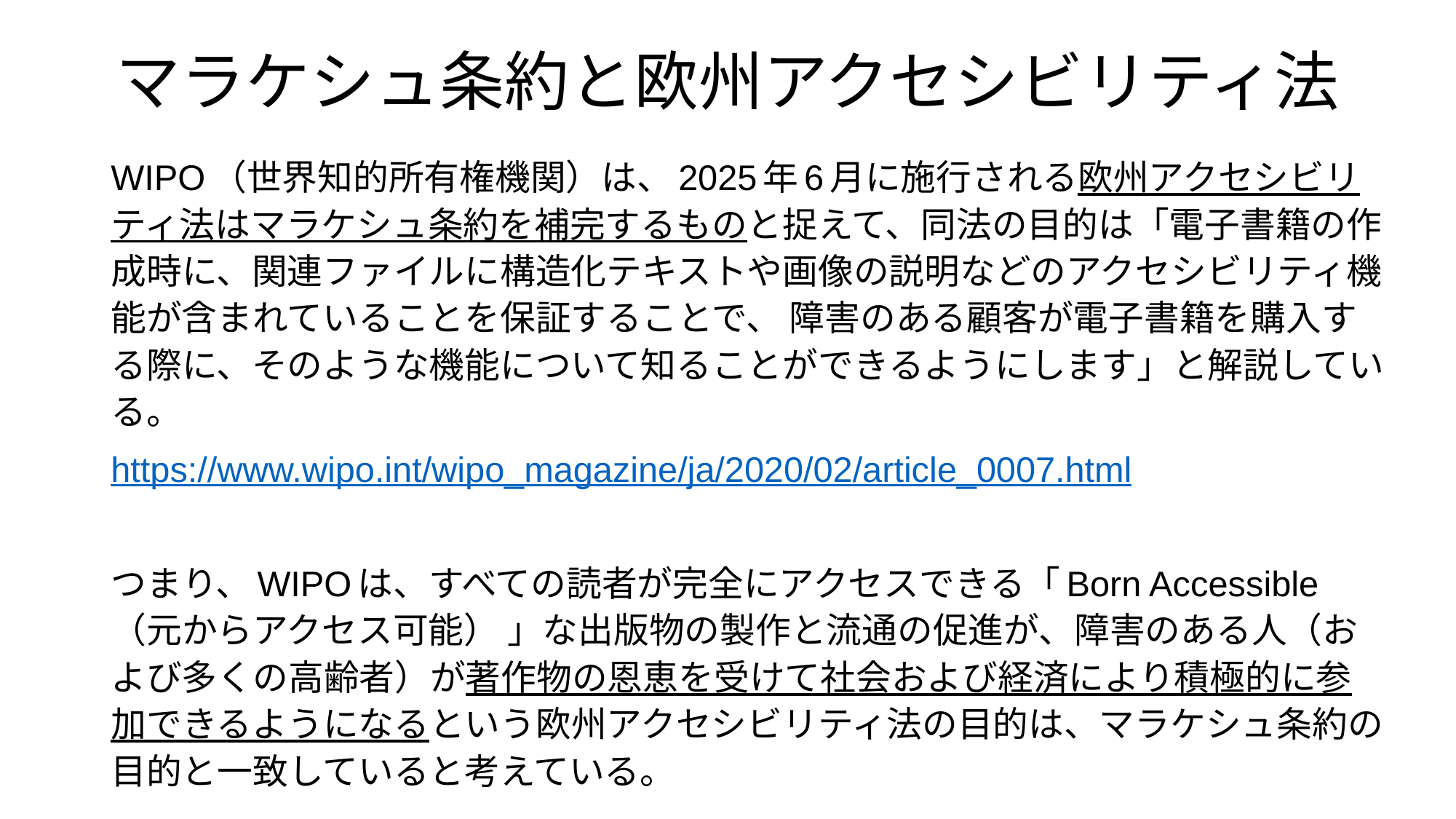

# マラケシュ条約と欧州アクセシビリティ法
WIPO（世界知的所有権機関）は、2025年6月に施行される欧州アクセシビリティ法はマラケシュ条約を補完するものと捉えて、同法の目的は「電子書籍の作成時に、関連ファイルに構造化テキストや画像の説明などのアクセシビリティ機能が含まれていることを保証することで、 障害のある顧客が電子書籍を購入する際に、そのような機能について知ることができるようにします」と解説している。
https://www.wipo.int/wipo_magazine/ja/2020/02/article_0007.html

つまり、WIPOは、すべての読者が完全にアクセスできる「Born Accessible （元からアクセス可能） 」な出版物の製作と流通の促進が、障害のある人（および多くの高齢者）が著作物の恩恵を受けて社会および経済により積極的に参加できるようになるという欧州アクセシビリティ法の目的は、マラケシュ条約の目的と一致していると考えている。